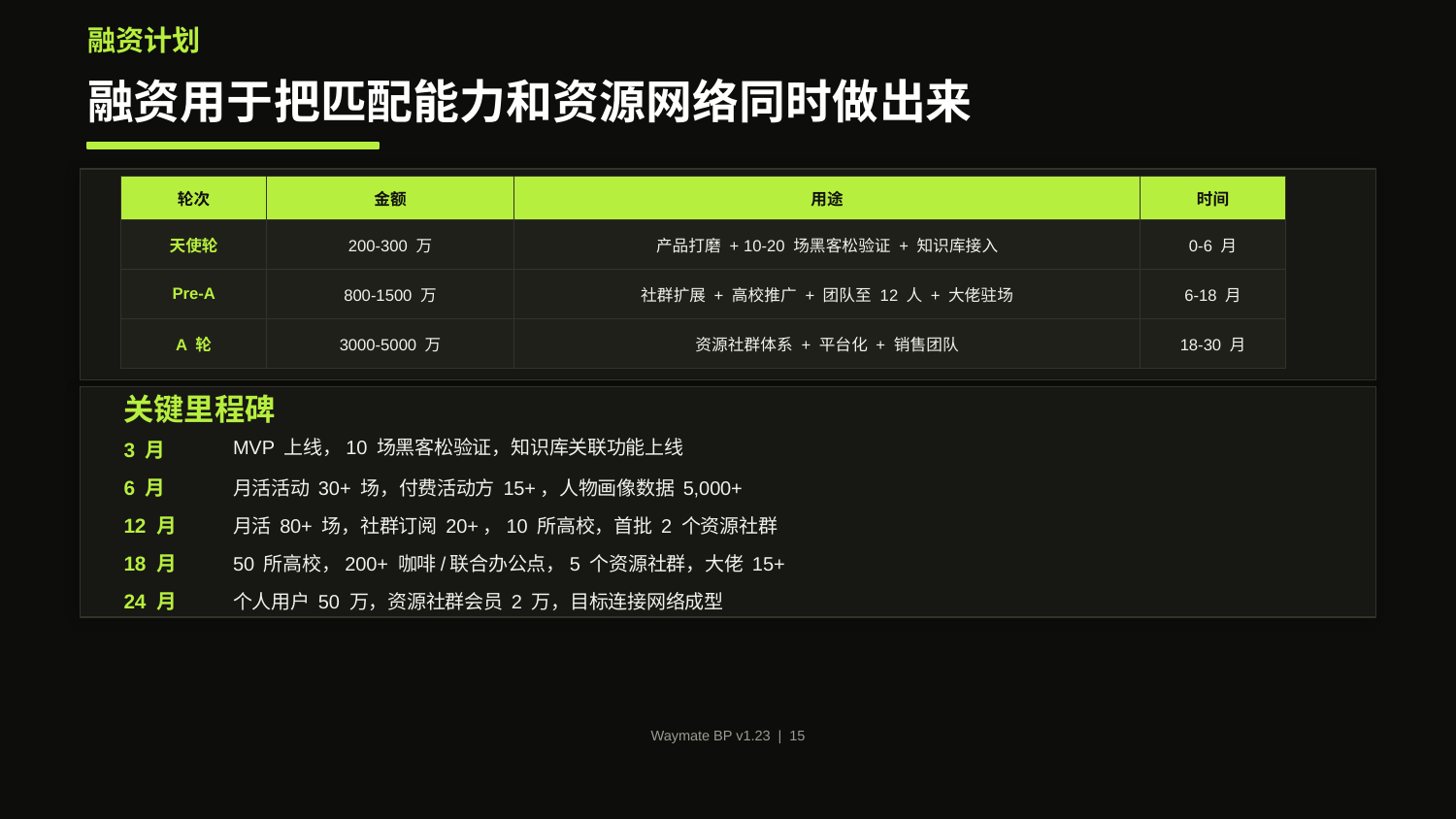

融资计划
融资用于把匹配能力和资源网络同时做出来

| 轮次 | 金额 | 用途 | 时间 |
| --- | --- | --- | --- |
| 天使轮 | 200-300 万 | 产品打磨 + 10-20 场黑客松验证 + 知识库接入 | 0-6 月 |
| Pre-A | 800-1500 万 | 社群扩展 + 高校推广 + 团队至 12 人 + 大佬驻场 | 6-18 月 |
| A 轮 | 3000-5000 万 | 资源社群体系 + 平台化 + 销售团队 | 18-30 月 |

关键里程碑
MVP 上线，10 场黑客松验证，知识库关联功能上线
3 月
6 月
月活活动 30+ 场，付费活动方 15+，人物画像数据 5,000+
12 月
月活 80+ 场，社群订阅 20+，10 所高校，首批 2 个资源社群
18 月
50 所高校，200+ 咖啡/联合办公点，5 个资源社群，大佬 15+
24 月
个人用户 50 万，资源社群会员 2 万，目标连接网络成型
Waymate BP v1.23  |  15